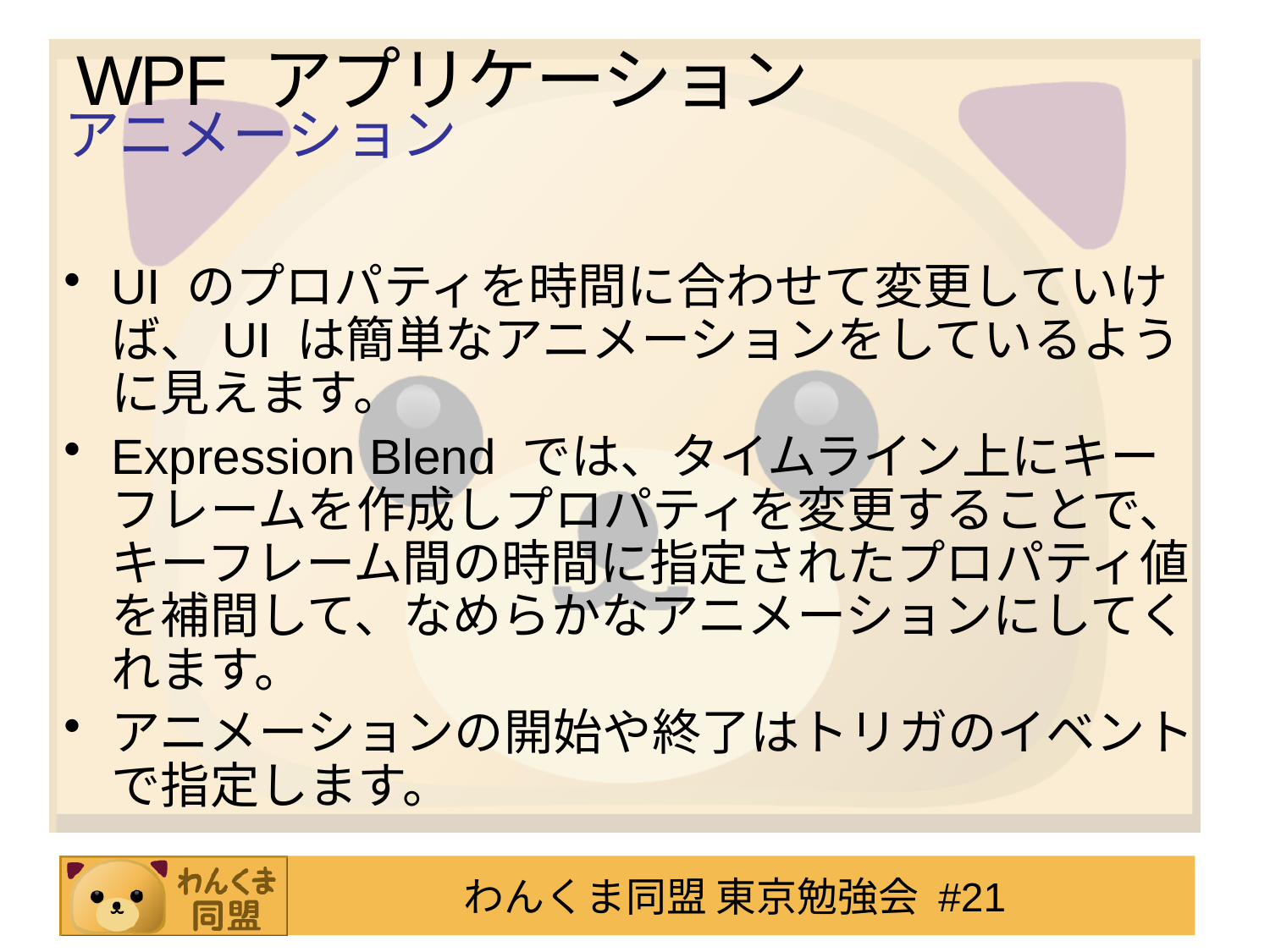

# WPF アプリケーション
アニメーション
UI のプロパティを時間に合わせて変更していけば、UI は簡単なアニメーションをしているように見えます。
Expression Blend では、タイムライン上にキーフレームを作成しプロパティを変更することで、キーフレーム間の時間に指定されたプロパティ値を補間して、なめらかなアニメーションにしてくれます。
アニメーションの開始や終了はトリガのイベントで指定します。